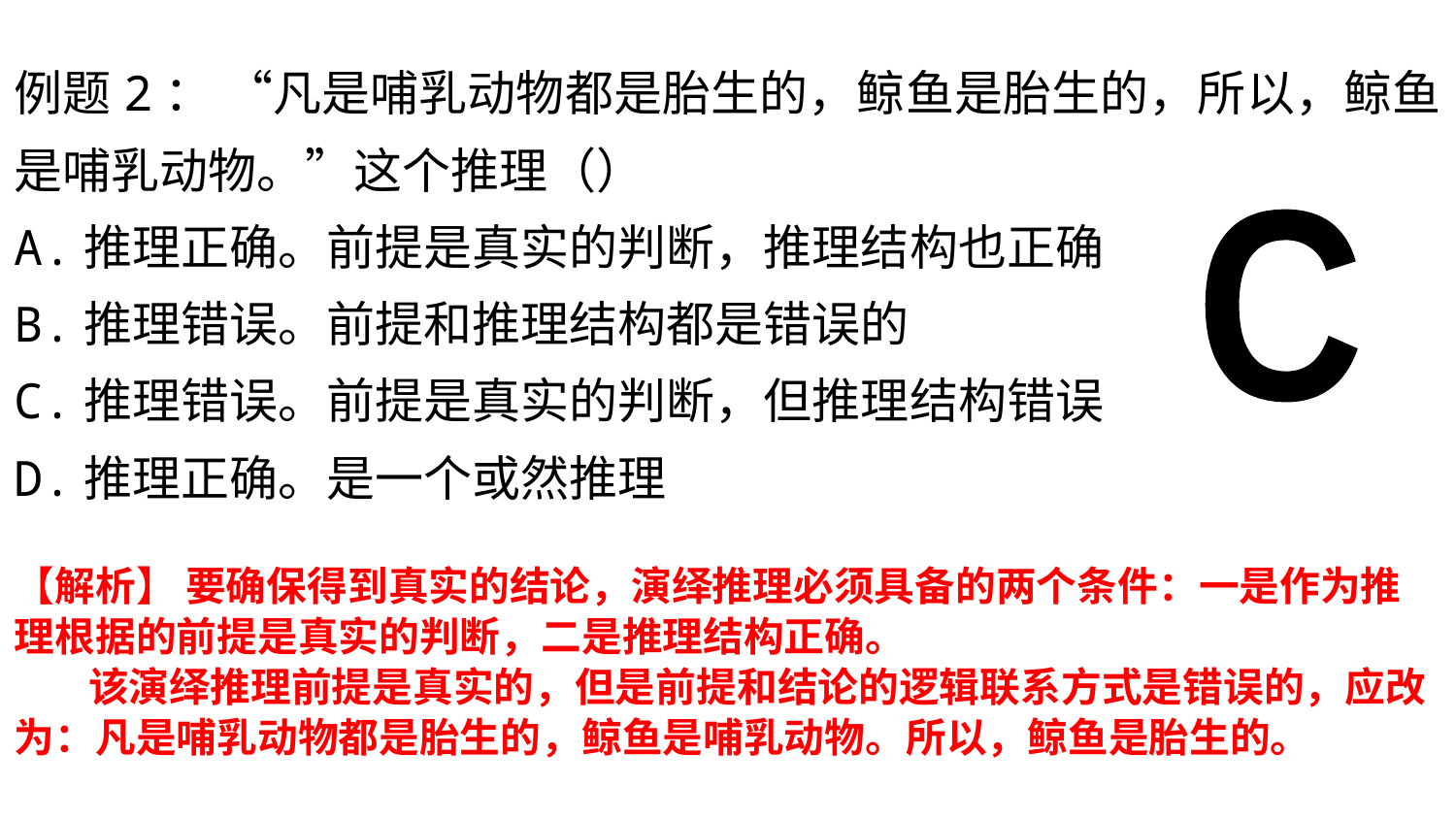

例题2： “凡是哺乳动物都是胎生的，鲸鱼是胎生的，所以，鲸鱼是哺乳动物。”这个推理（）
A.推理正确。前提是真实的判断，推理结构也正确
B.推理错误。前提和推理结构都是错误的
C.推理错误。前提是真实的判断，但推理结构错误
D.推理正确。是一个或然推理
C
【解析】 要确保得到真实的结论，演绎推理必须具备的两个条件：一是作为推理根据的前提是真实的判断，二是推理结构正确。
       该演绎推理前提是真实的，但是前提和结论的逻辑联系方式是错误的，应改为：凡是哺乳动物都是胎生的，鲸鱼是哺乳动物。所以，鲸鱼是胎生的。